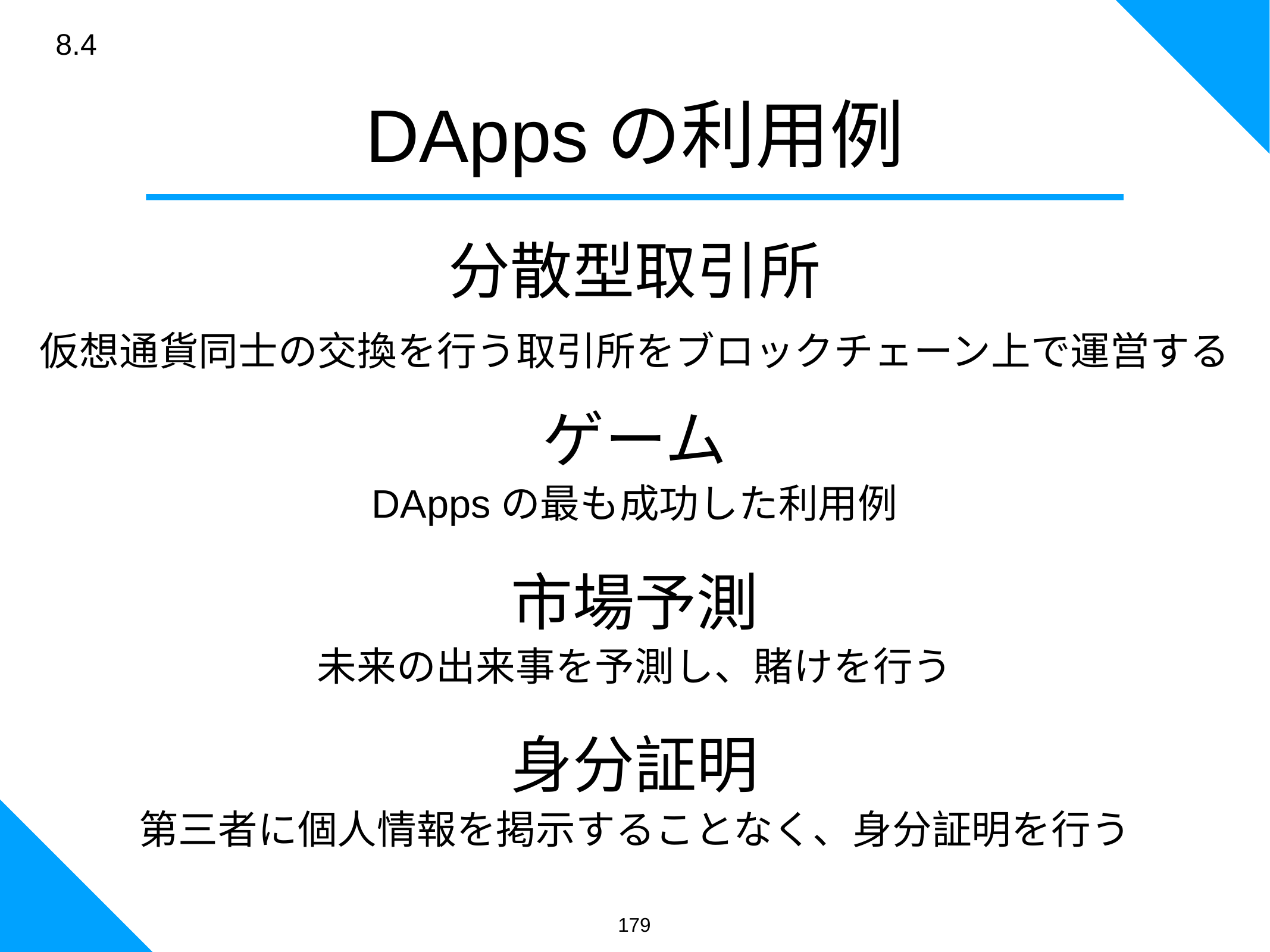

8.4
DAppsの利用例
分散型取引所
仮想通貨同士の交換を行う取引所をブロックチェーン上で運営する
ゲーム
DAppsの最も成功した利用例
市場予測
未来の出来事を予測し、賭けを行う
身分証明
第三者に個人情報を掲示することなく、身分証明を行う
179